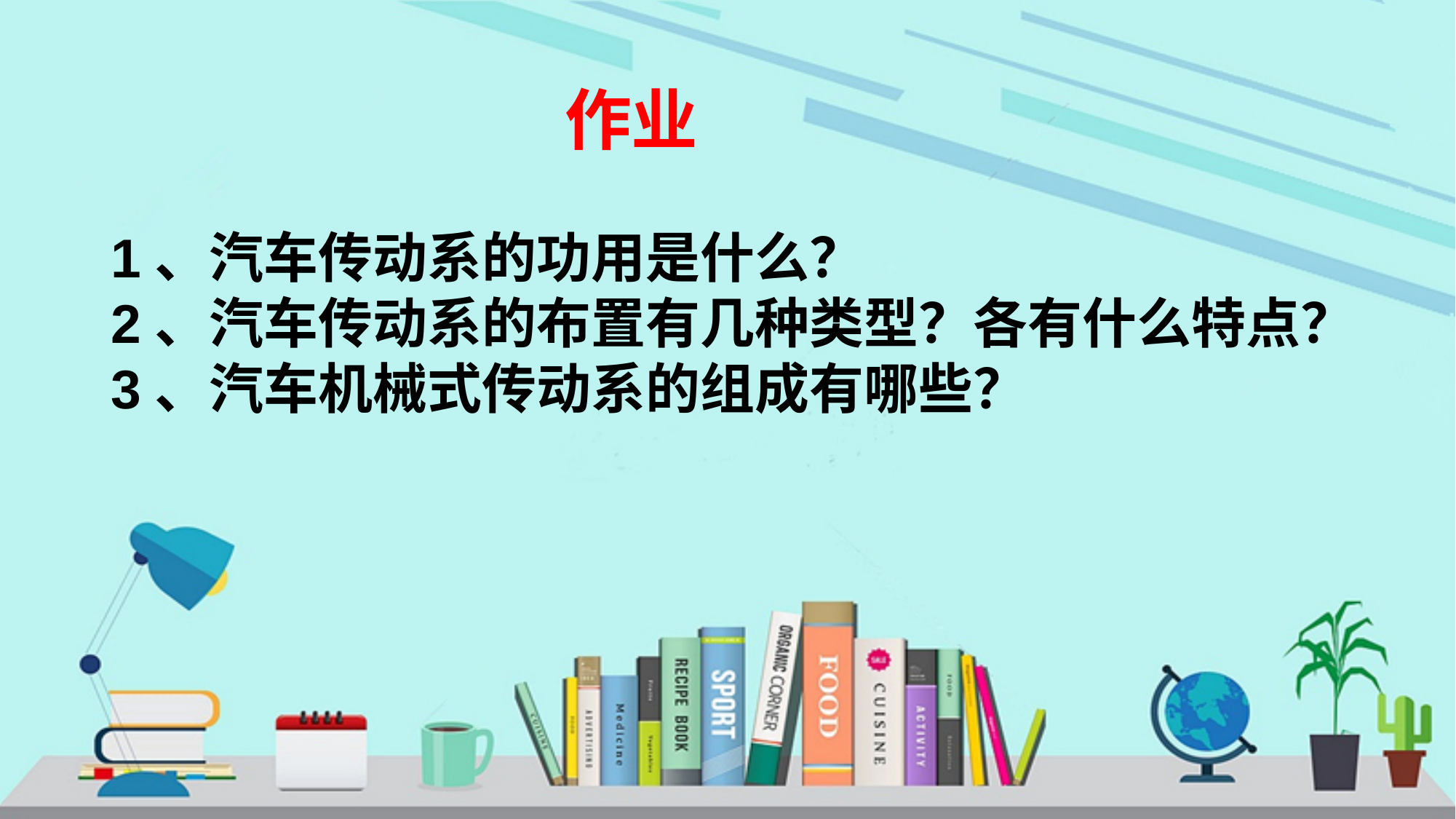

1、汽车传动系的功用是什么？
2、汽车传动系的布置有几种类型？各有什么特点？
3、汽车机械式传动系的组成有哪些？
# 作业